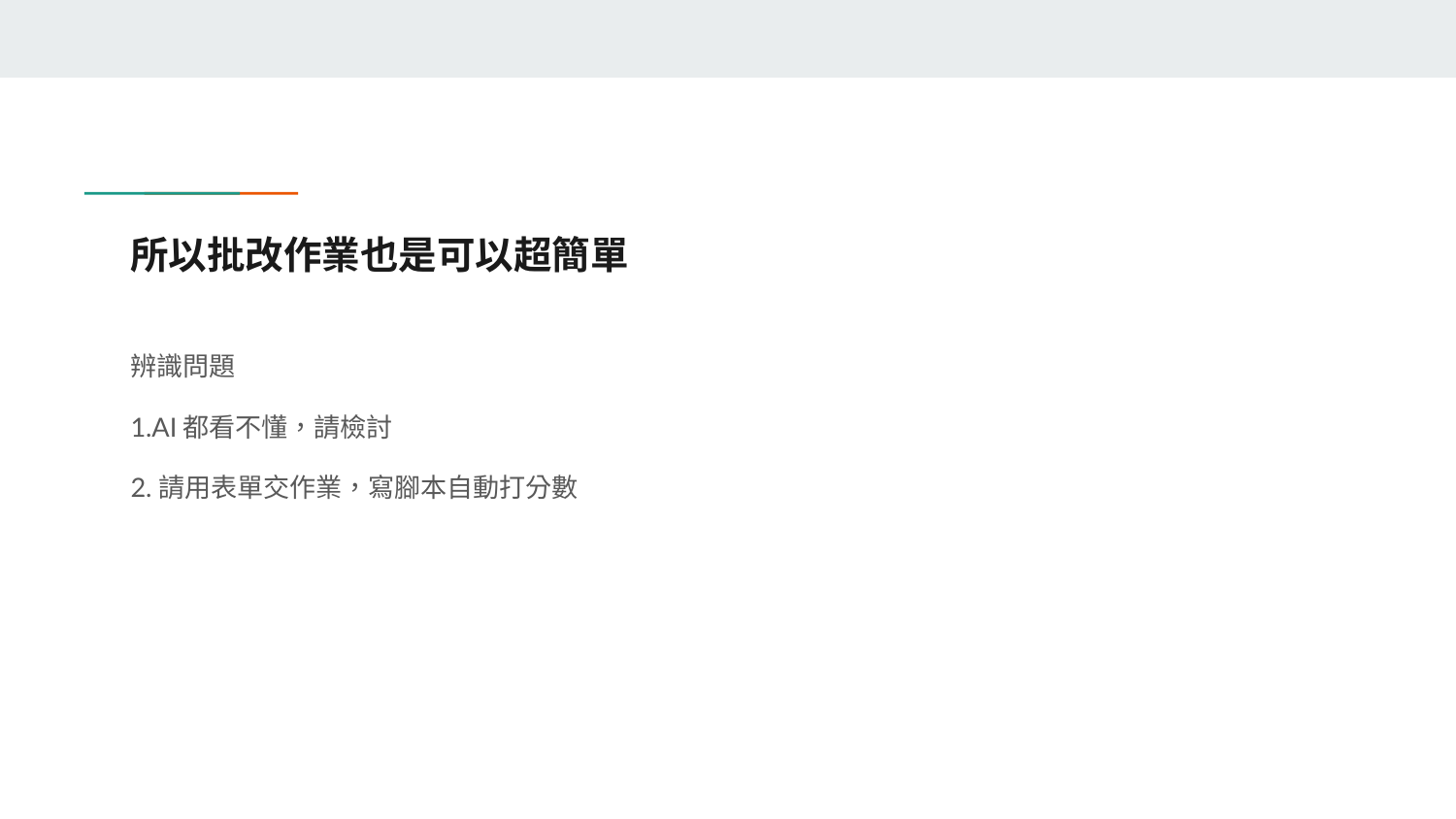

# 所以批改作業也是可以超簡單
辨識問題
1.AI都看不懂，請檢討
2.請用表單交作業，寫腳本自動打分數